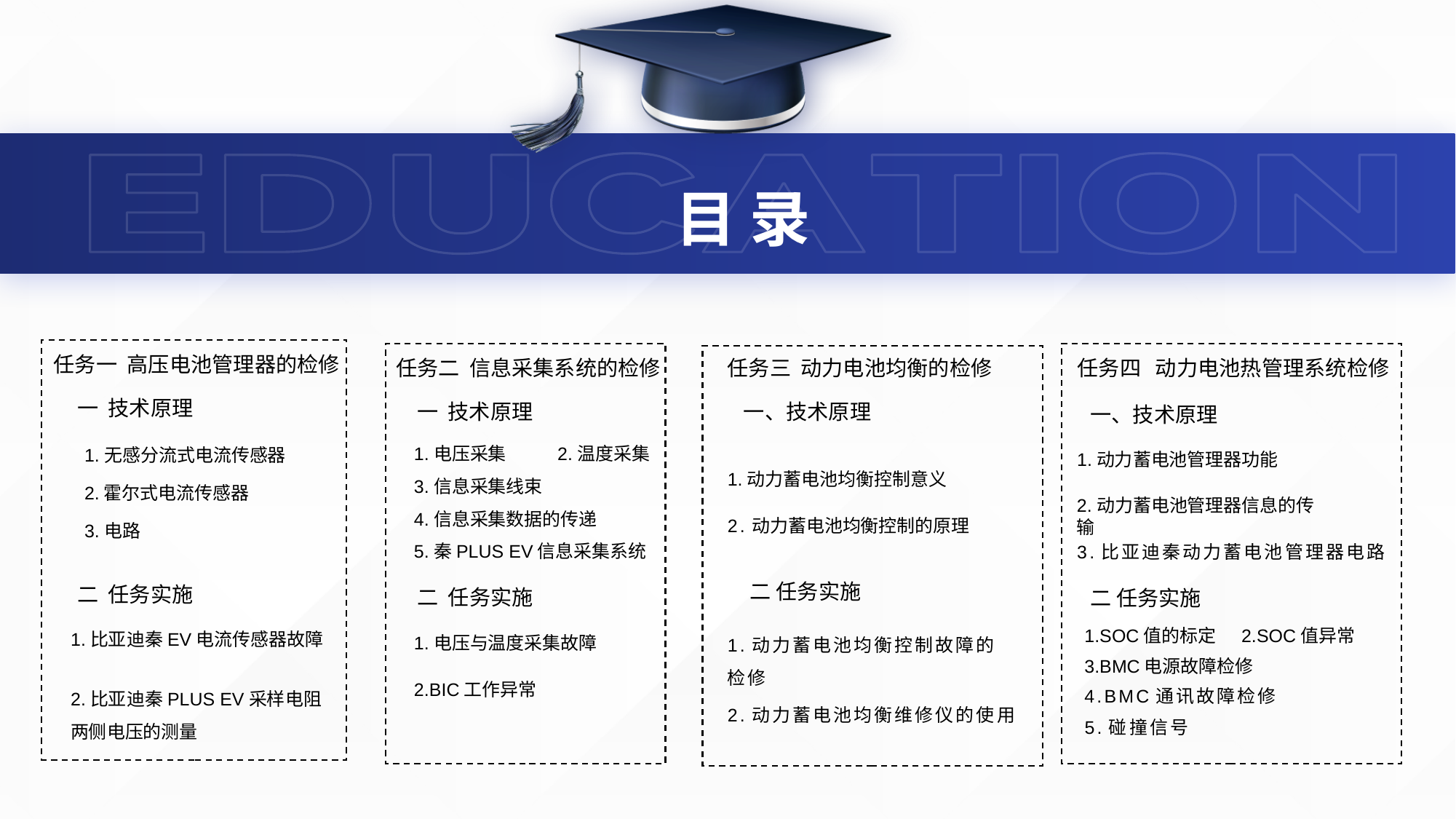

# 目 录

任务一  高压电池管理器的检修

任务二  信息采集系统的检修
任务三  动力电池均衡的检修
任务四   动力电池热管理系统检修
一  技术原理
一  技术原理
一、技术原理
一、技术原理
1.电压采集
2.温度采集
1.无感分流式电流传感器
1.动力蓄电池管理器功能
1.动力蓄电池均衡控制意义

3.信息采集线束
2.霍尔式电流传感器
2.动力蓄电池管理器信息的传输
4.信息采集数据的传递
2.动力蓄电池均衡控制的原理

3.电路
5.秦PLUS EV信息采集系统
3.比亚迪秦动力蓄电池管理器电路
二 任务实施
二  任务实施
二  任务实施
二 任务实施
1.动力蓄电池均衡控制故障的检修

1.SOC值的标定
2.SOC值异常
1.比亚迪秦EV电流传感器故障
1.电压与温度采集故障
3.BMC电源故障检修
2.比亚迪秦PLUS EV采样电阻两侧电压的测量
2.BIC工作异常
4.BMC通讯故障检修
2.动力蓄电池均衡维修仪的使用

5.碰撞信号